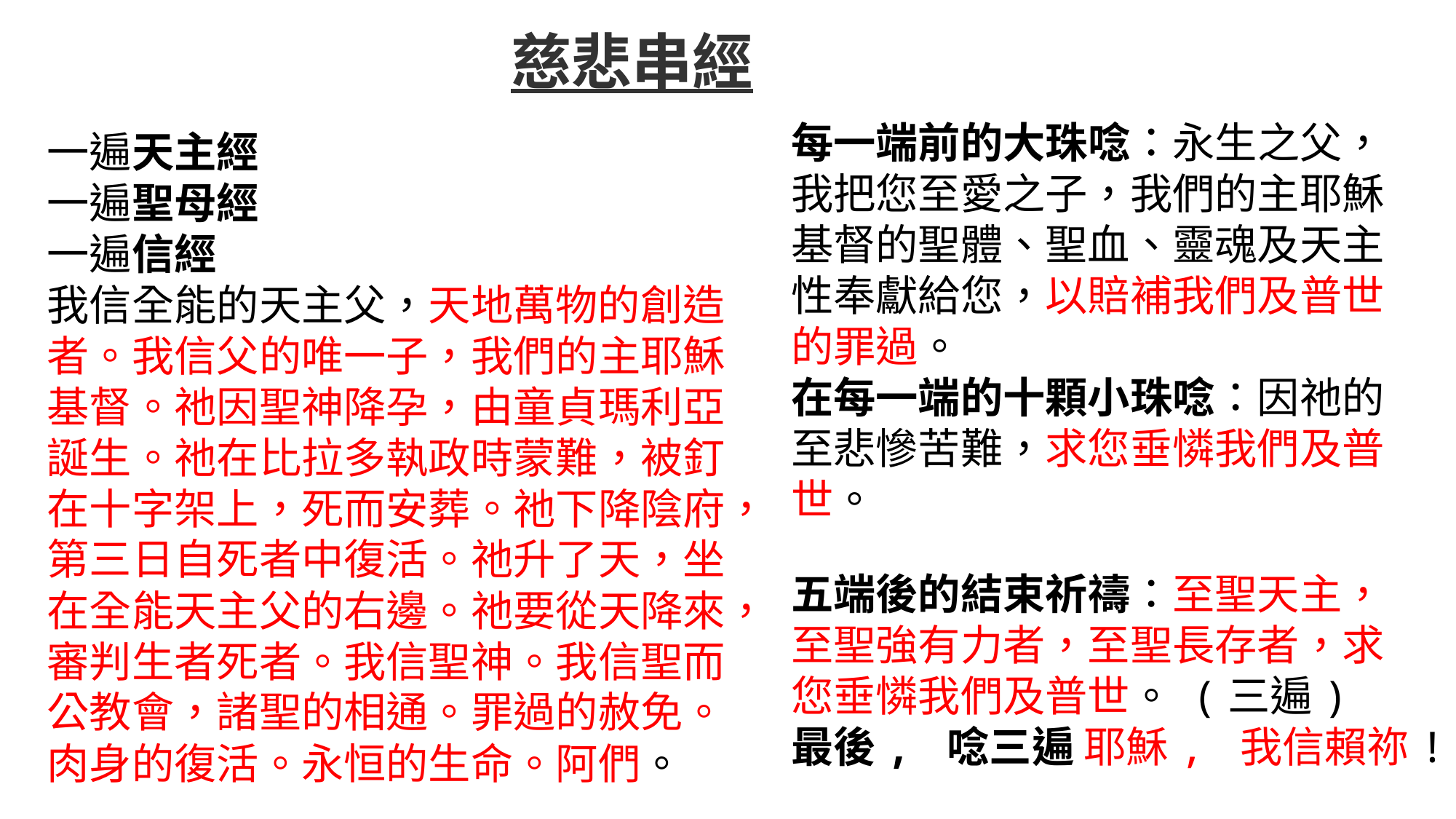

慈悲串經

一遍天主經
一遍聖母經
一遍信經
我信全能的天主父，天地萬物的創造者。我信父的唯一子，我們的主耶穌基督。祂因聖神降孕，由童貞瑪利亞誕生。祂在比拉多執政時蒙難，被釘在十字架上，死而安葬。祂下降陰府，第三日自死者中復活。祂升了天，坐在全能天主父的右邊。祂要從天降來，審判生者死者。我信聖神。我信聖而公教會，諸聖的相通。罪過的赦免。肉身的復活。永恒的生命。阿們。
每一端前的大珠唸：永生之父，我把您至愛之子，我們的主耶穌基督的聖體、聖血、靈魂及天主性奉獻給您，以賠補我們及普世的罪過。
在每一端的十顆小珠唸：因祂的至悲慘苦難，求您垂憐我們及普世。

五端後的結束祈禱：至聖天主，至聖強有力者，至聖長存者，求您垂憐我們及普世。 (三遍)
最後, 唸三遍 耶穌, 我信賴祢!